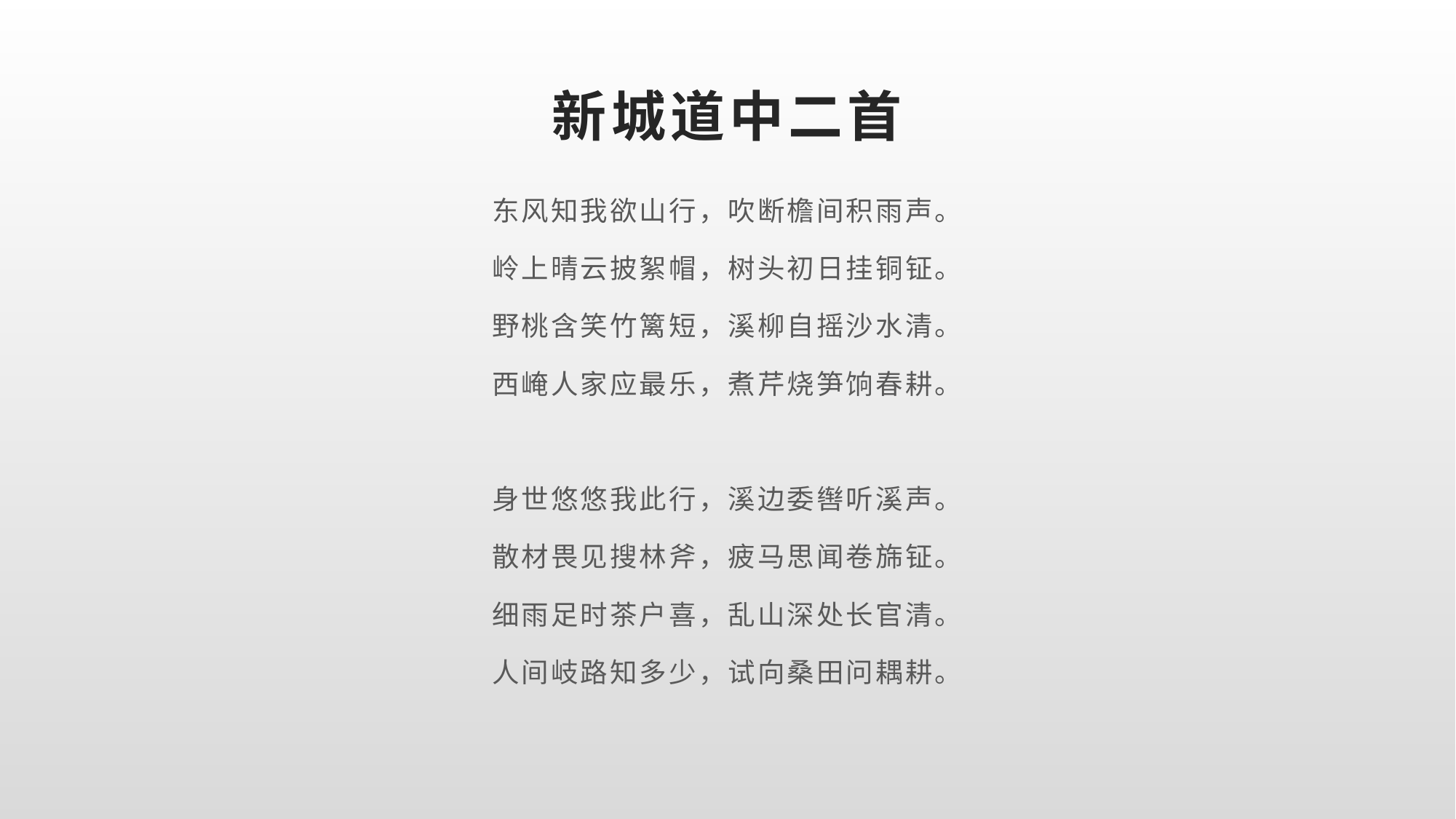

# 新城道中二首
东风知我欲山行，吹断檐间积雨声。
岭上晴云披絮帽，树头初日挂铜钲。
野桃含笑竹篱短，溪柳自摇沙水清。
西崦人家应最乐，煮芹烧笋饷春耕。

身世悠悠我此行，溪边委辔听溪声。
散材畏见搜林斧，疲马思闻卷旆钲。
细雨足时茶户喜，乱山深处长官清。
人间岐路知多少，试向桑田问耦耕。